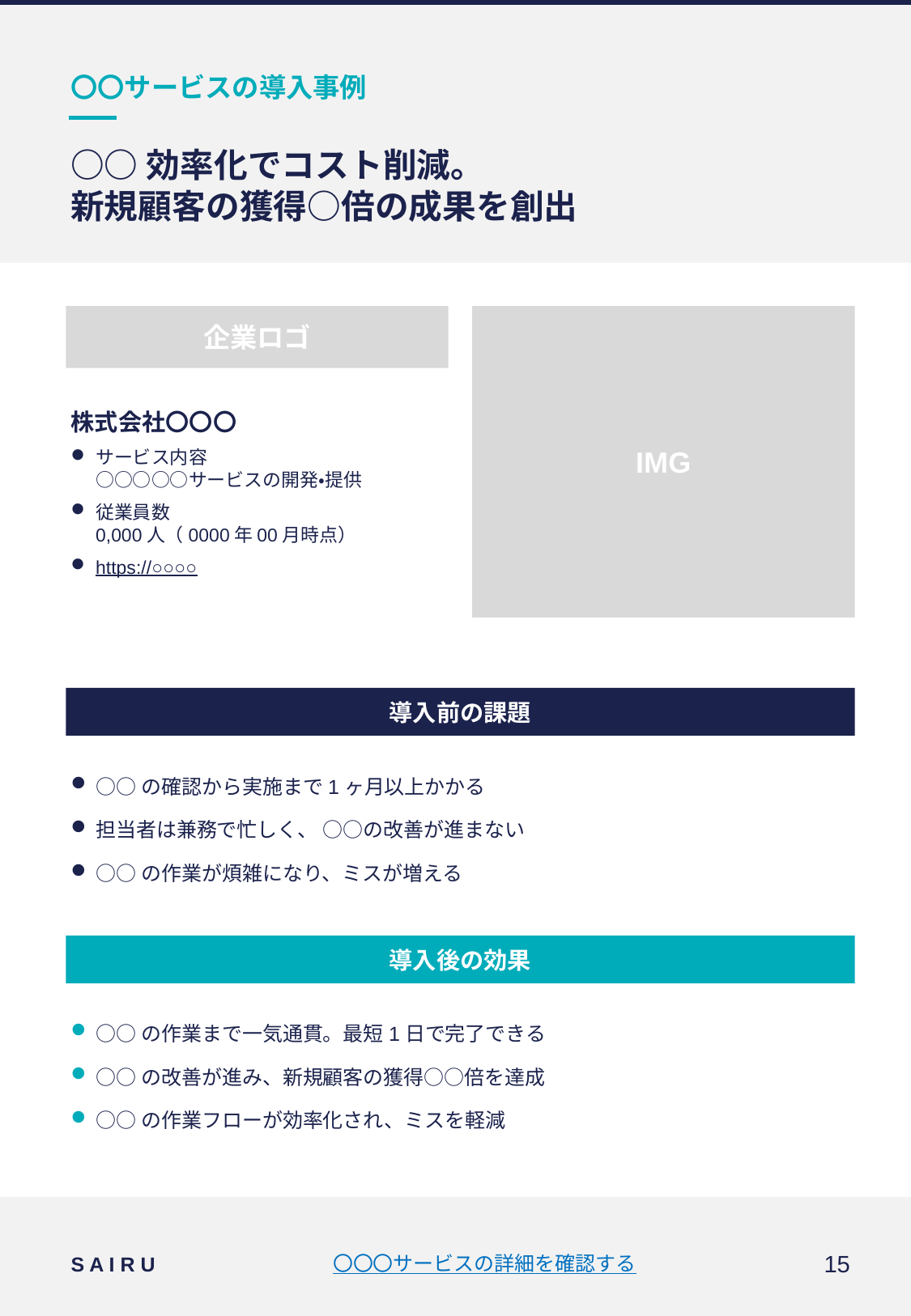

〇〇サービスの導入事例
# ○○効率化でコスト削減。 新規顧客の獲得○倍の成果を創出
企業ロゴ
IMG
株式会社〇〇〇
サービス内容
○○○○○サービスの開発・提供
従業員数
0,000人（0000年00月時点）
https://○○○○
導入前の課題
○○の確認から実施まで1ヶ月以上かかる
担当者は兼務で忙しく、 ○○の改善が進まない
○○の作業が煩雑になり、ミスが増える
導入後の効果
○○の作業まで一気通貫。最短1日で完了できる
○○の改善が進み、新規顧客の獲得○○倍を達成
○○の作業フローが効率化され、ミスを軽減
〇〇〇サービスの詳細を確認する
15
S A I R U